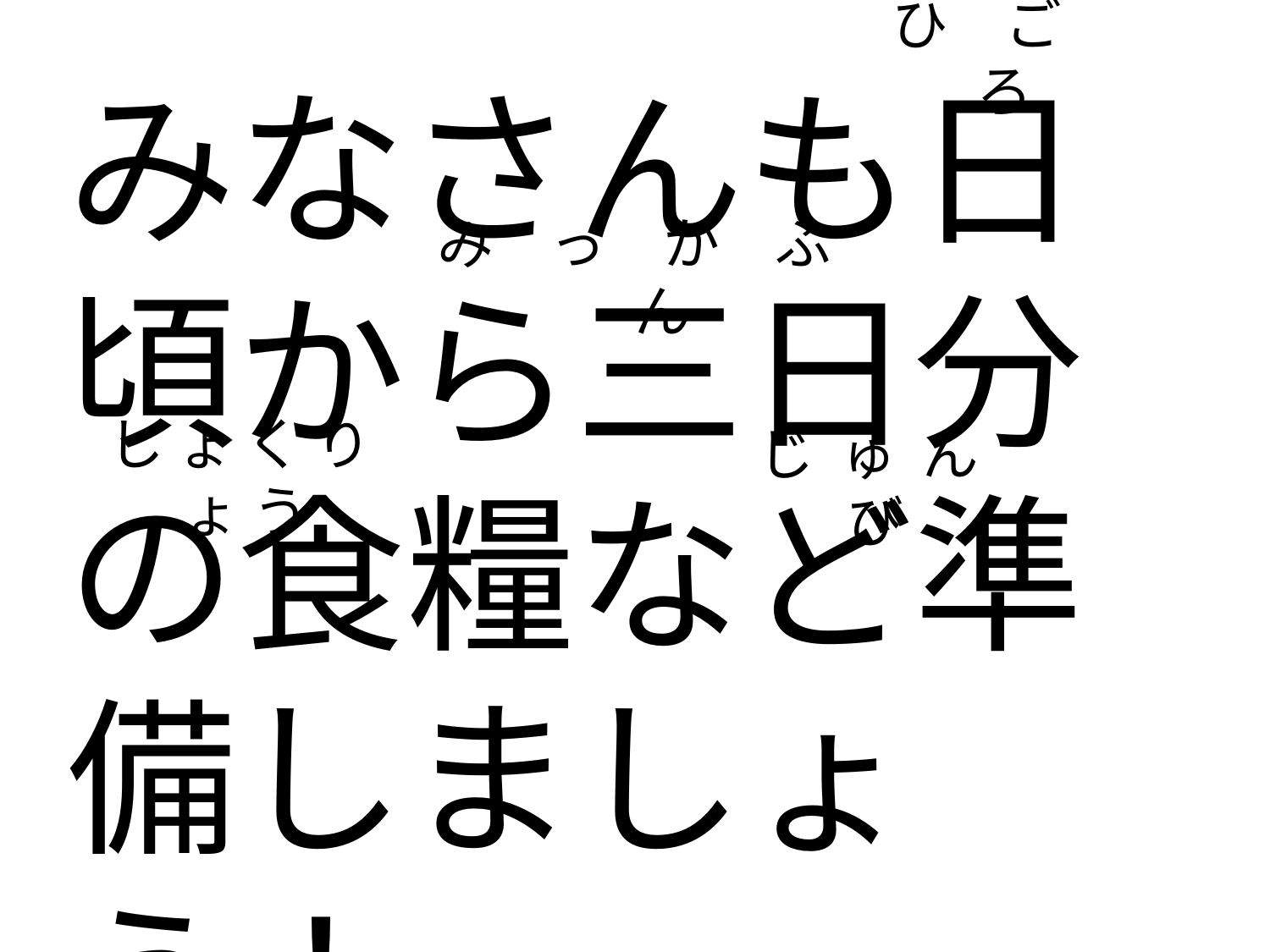

ひ　ご　ろ
みなさんも日頃から三日分の食糧など準備しましょう！

み　っ　か　ぶ　ん
し ょ く り ょ う
じ  ゅ  ん  び